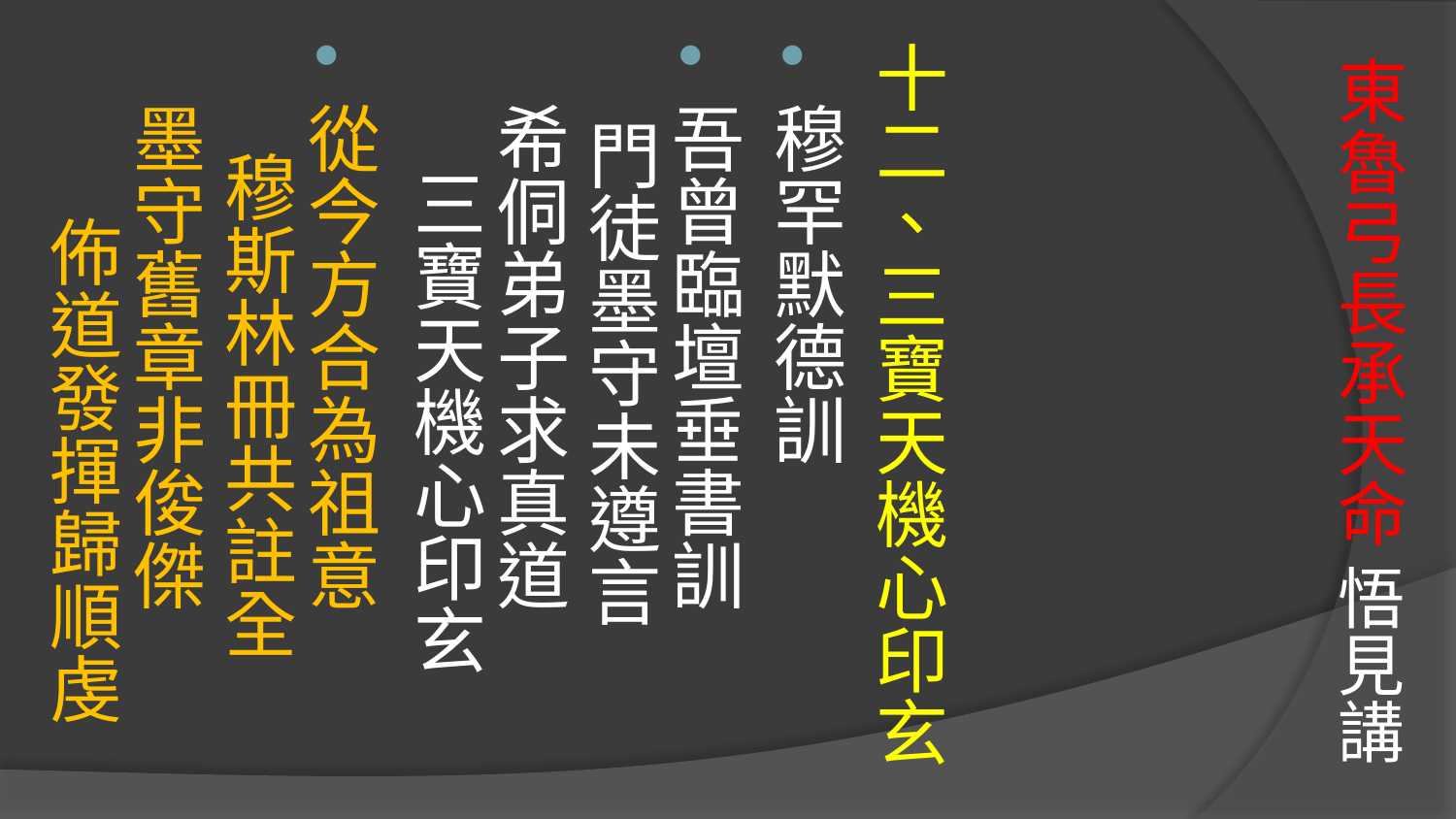

十二、三寶天機心印玄
穆罕默德訓
吾曾臨壇垂書訓　        門徒墨守未遵言
希侗弟子求真道　           三寶天機心印玄
從今方合為祖意　          穆斯林冊共註全
墨守舊章非俊傑　              佈道發揮歸順虔
# 東魯弓長承天命 悟見講